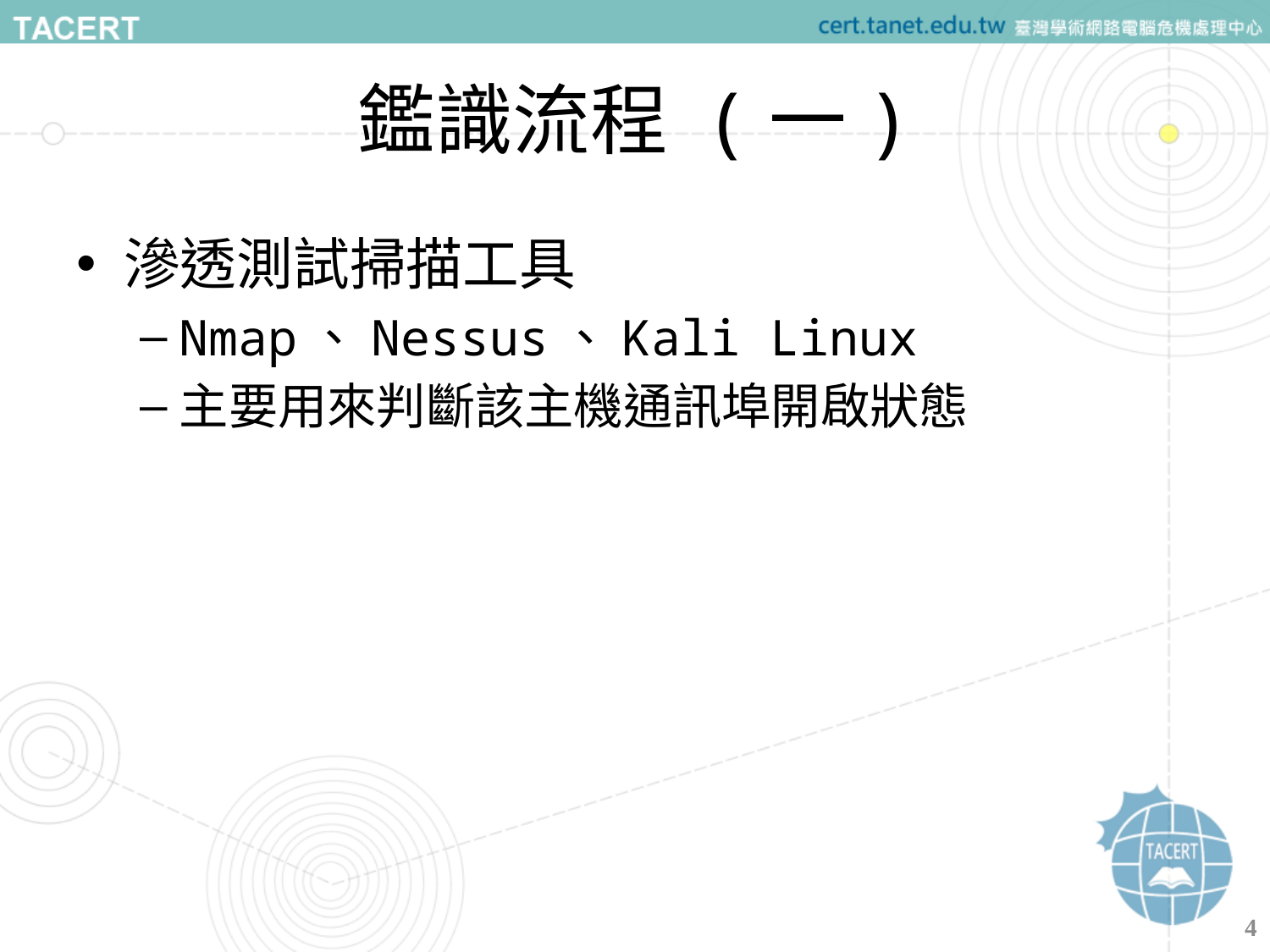

# 鑑識流程 (一)
滲透測試掃描工具
Nmap、Nessus、Kali Linux
主要用來判斷該主機通訊埠開啟狀態

4